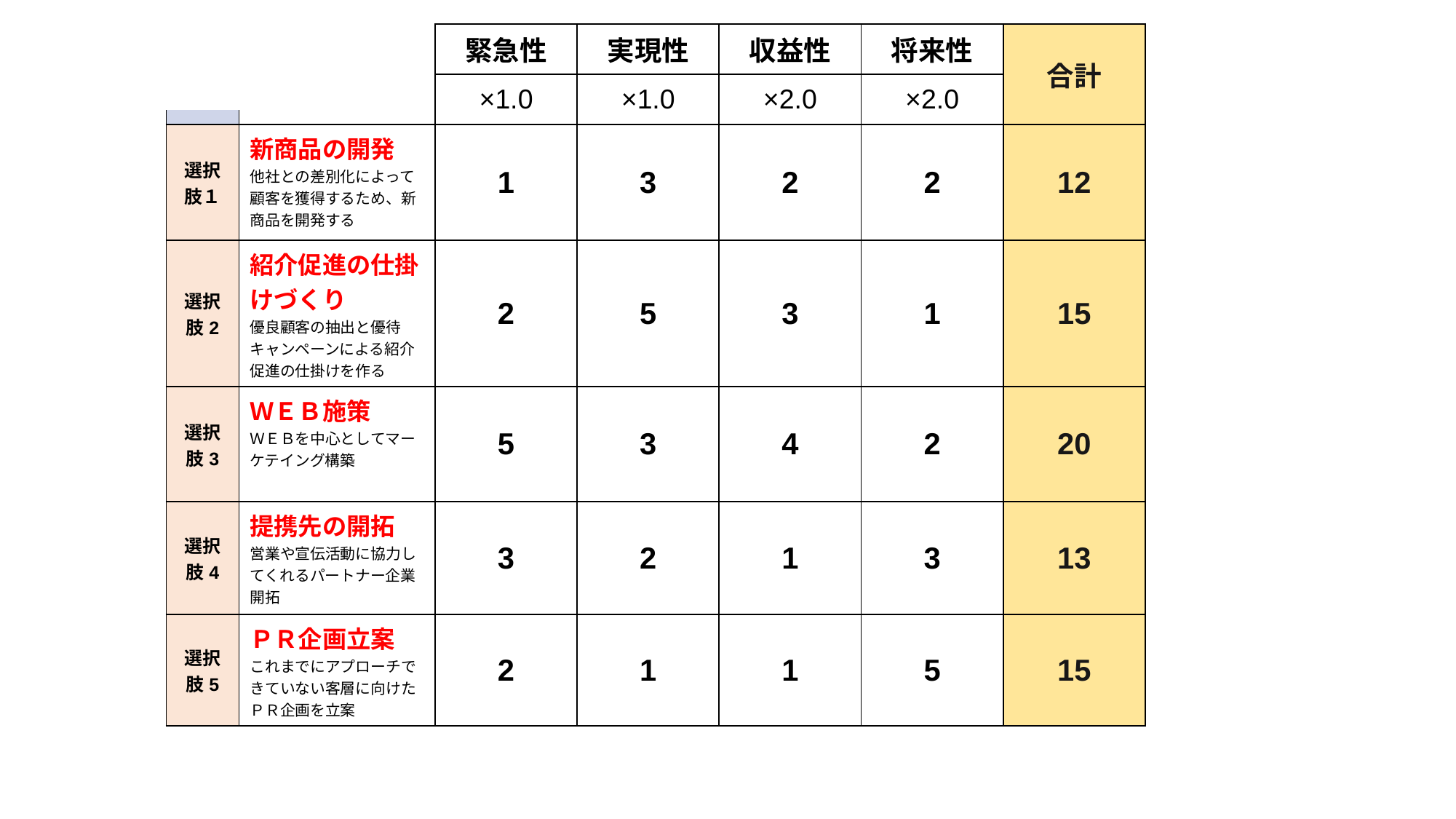

|  |  | 緊急性 | 実現性 | 収益性 | 将来性 | 合計 |
| --- | --- | --- | --- | --- | --- | --- |
|  |  | ×1.0 | ×1.0 | ×2.0 | ×2.0 |  |
| 選択肢１ | 新商品の開発 他社との差別化によって顧客を獲得するため、新商品を開発する | 1 | 3 | 2 | 2 | 12 |
| 選択肢2 | 紹介促進の仕掛けづくり 優良顧客の抽出と優待キャンペーンによる紹介促進の仕掛けを作る | 2 | 5 | 3 | 1 | 15 |
| 選択肢3 | ＷＥＢ施策 ＷＥＢを中心としてマーケテイング構築 | 5 | 3 | 4 | 2 | 20 |
| 選択肢4 | 提携先の開拓 営業や宣伝活動に協力してくれるパートナー企業開拓 | 3 | 2 | 1 | 3 | 13 |
| 選択肢5 | ＰＲ企画立案 これまでにアプローチできていない客層に向けたＰＲ企画を立案 | 2 | 1 | 1 | 5 | 15 |